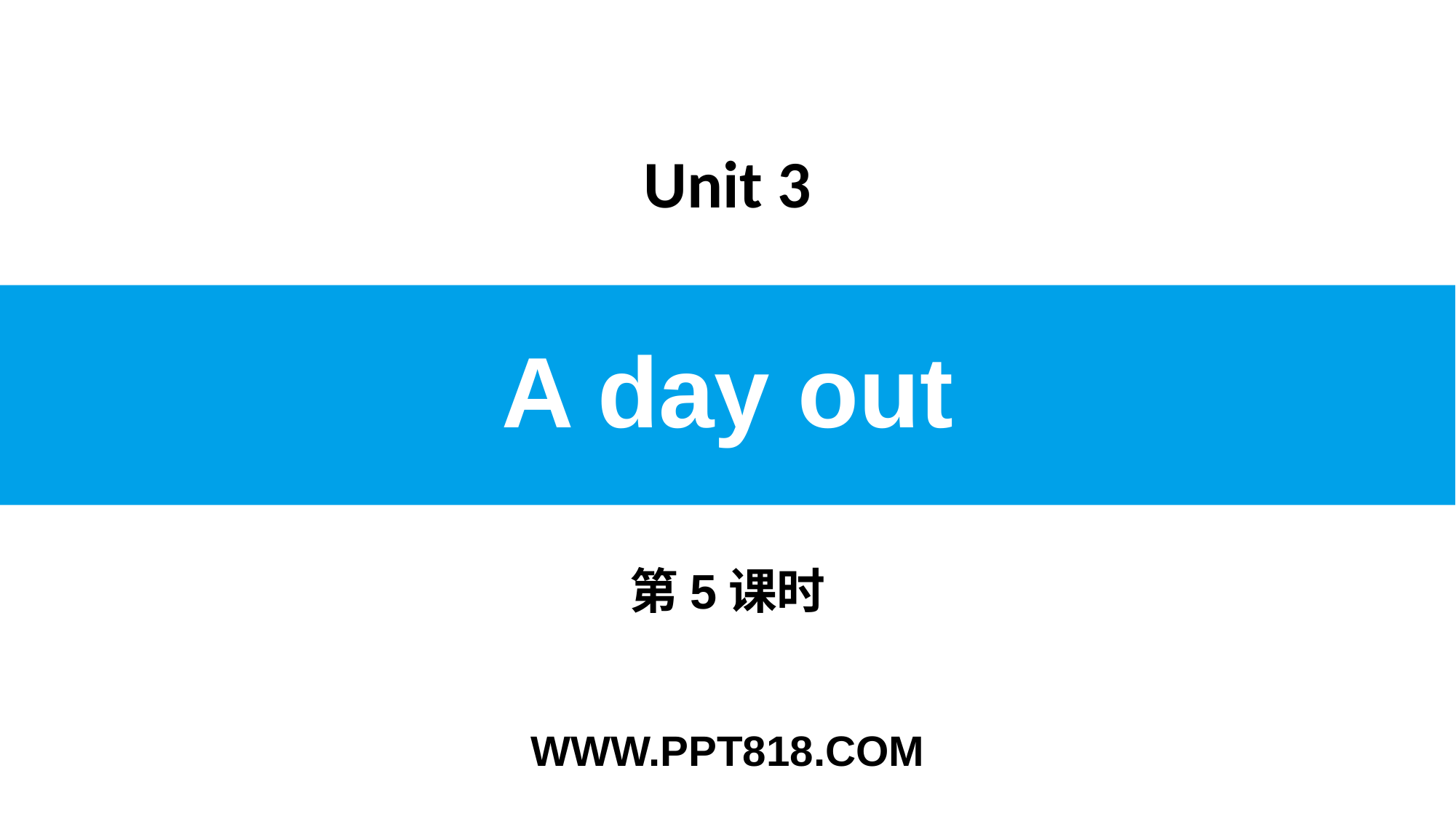

Unit 3
# A day out
第5课时
WWW.PPT818.COM